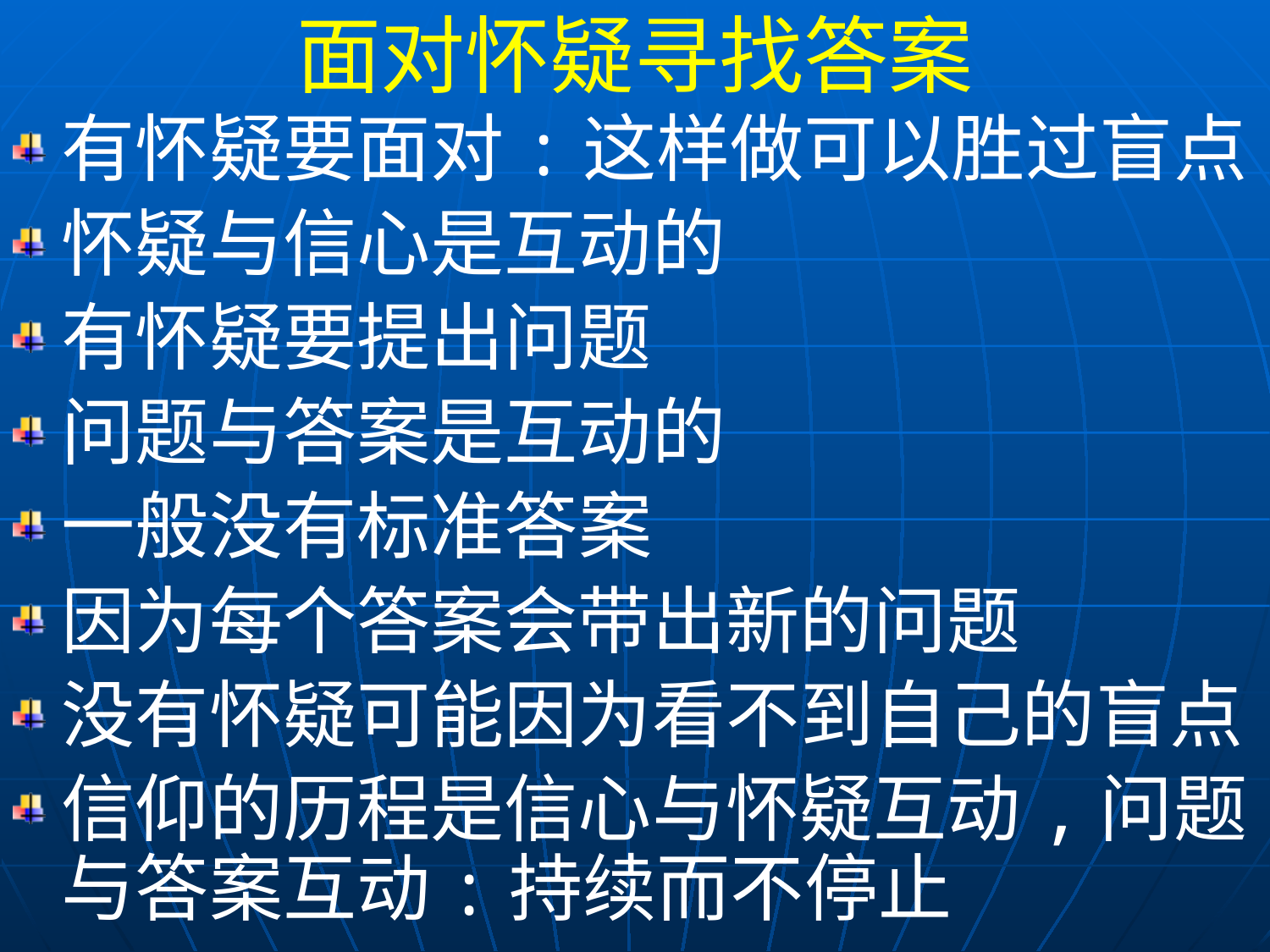

面对怀疑寻找答案
有怀疑要面对:这样做可以胜过盲点
怀疑与信心是互动的
有怀疑要提出问题
问题与答案是互动的
一般没有标准答案
因为每个答案会带出新的问题
没有怀疑可能因为看不到自己的盲点
信仰的历程是信心与怀疑互动,问题与答案互动:持续而不停止